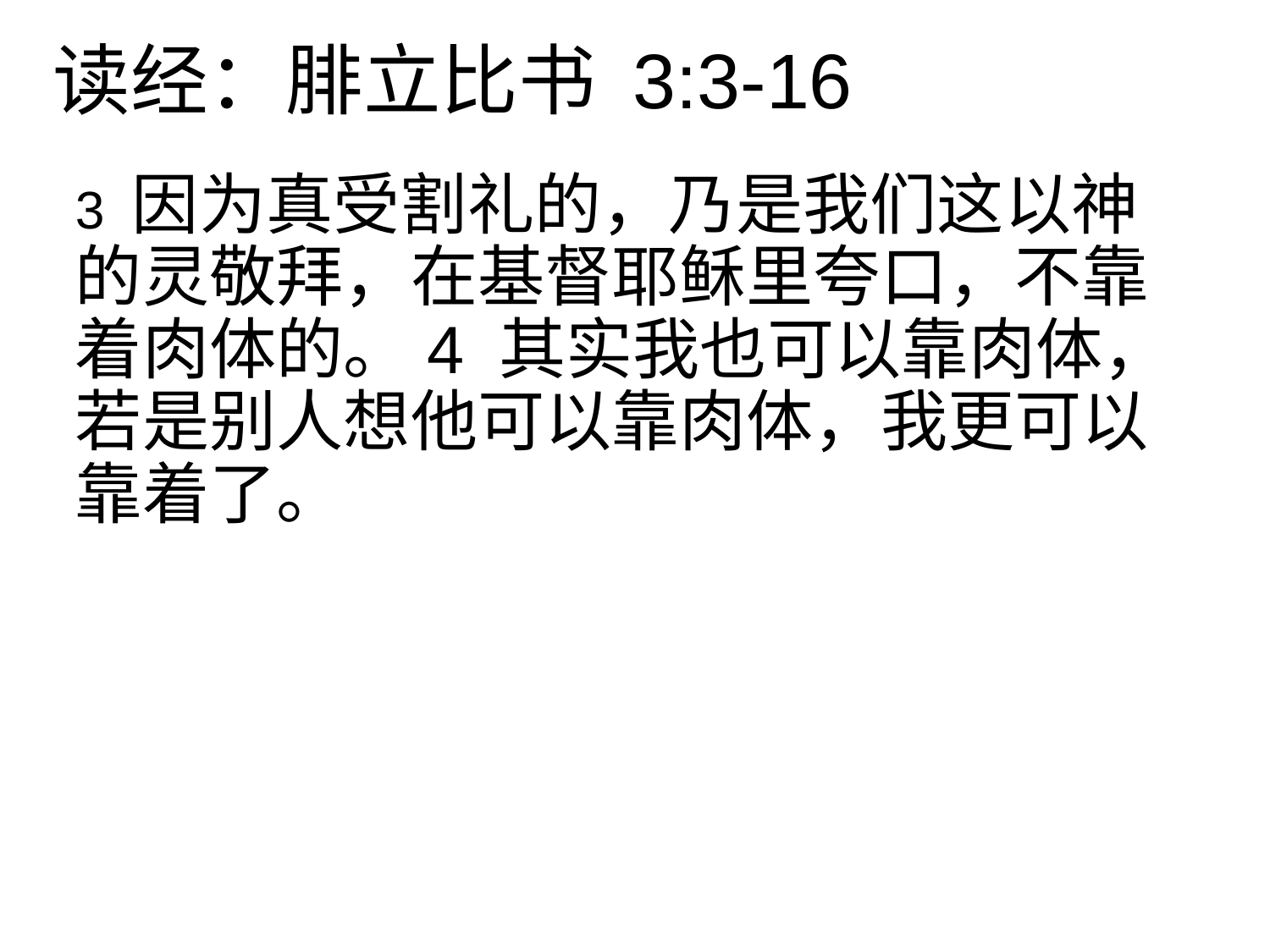

# 读经：腓立比书 3:3-16
3 因为真受割礼的，乃是我们这以神的灵敬拜，在基督耶稣里夸口，不靠着肉体的。4 其实我也可以靠肉体，若是别人想他可以靠肉体，我更可以靠着了。